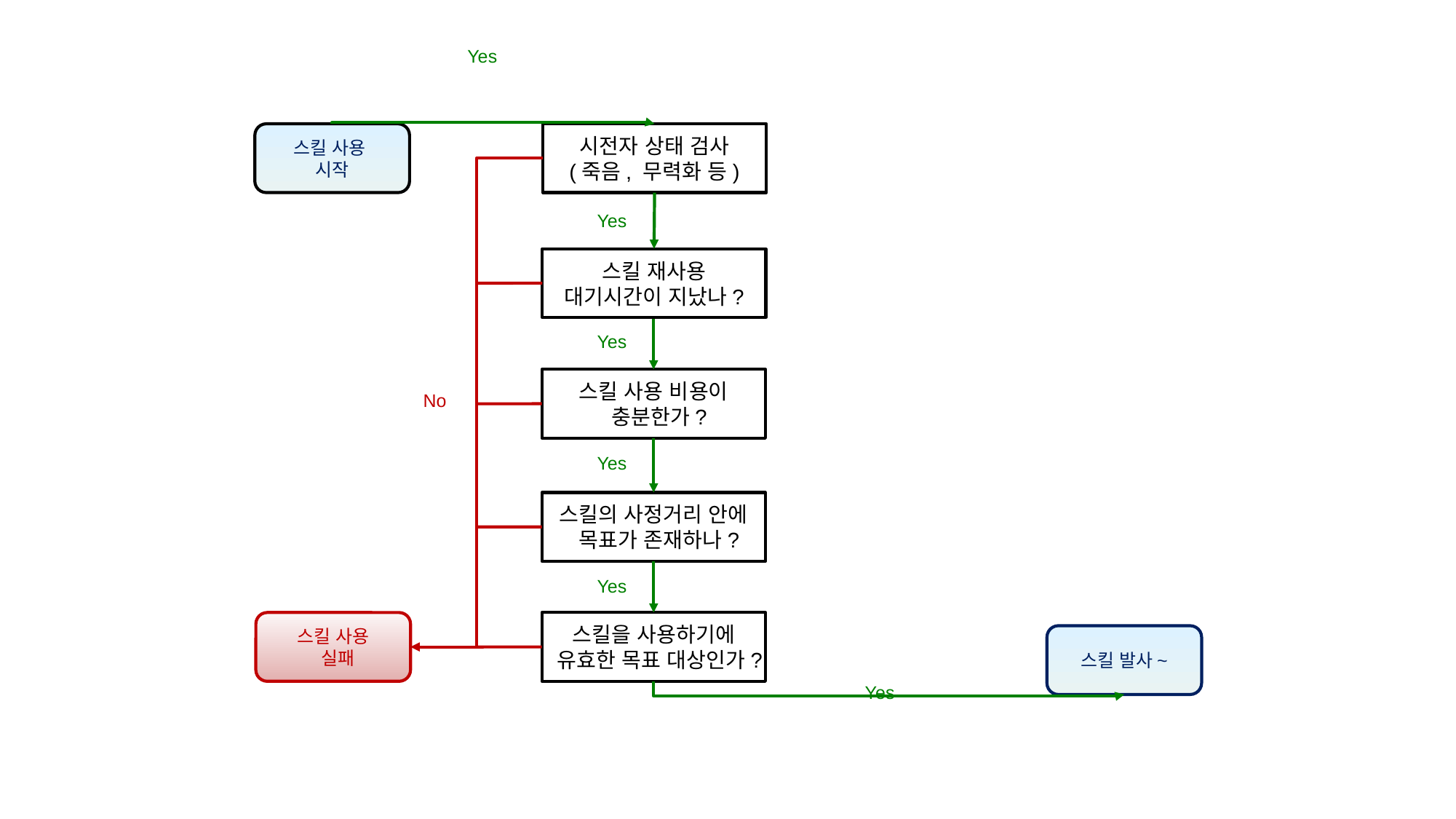

Yes
스킬 사용
시작
시전자 상태 검사
(죽음, 무력화 등)
Yes
스킬 재사용 대기시간이 지났나?
Yes
스킬 사용 비용이
 충분한가?
No
Yes
스킬의 사정거리 안에
 목표가 존재하나?
Yes
스킬을 사용하기에 유효한 목표 대상인가?
스킬 사용
 실패
스킬 발사~
Yes